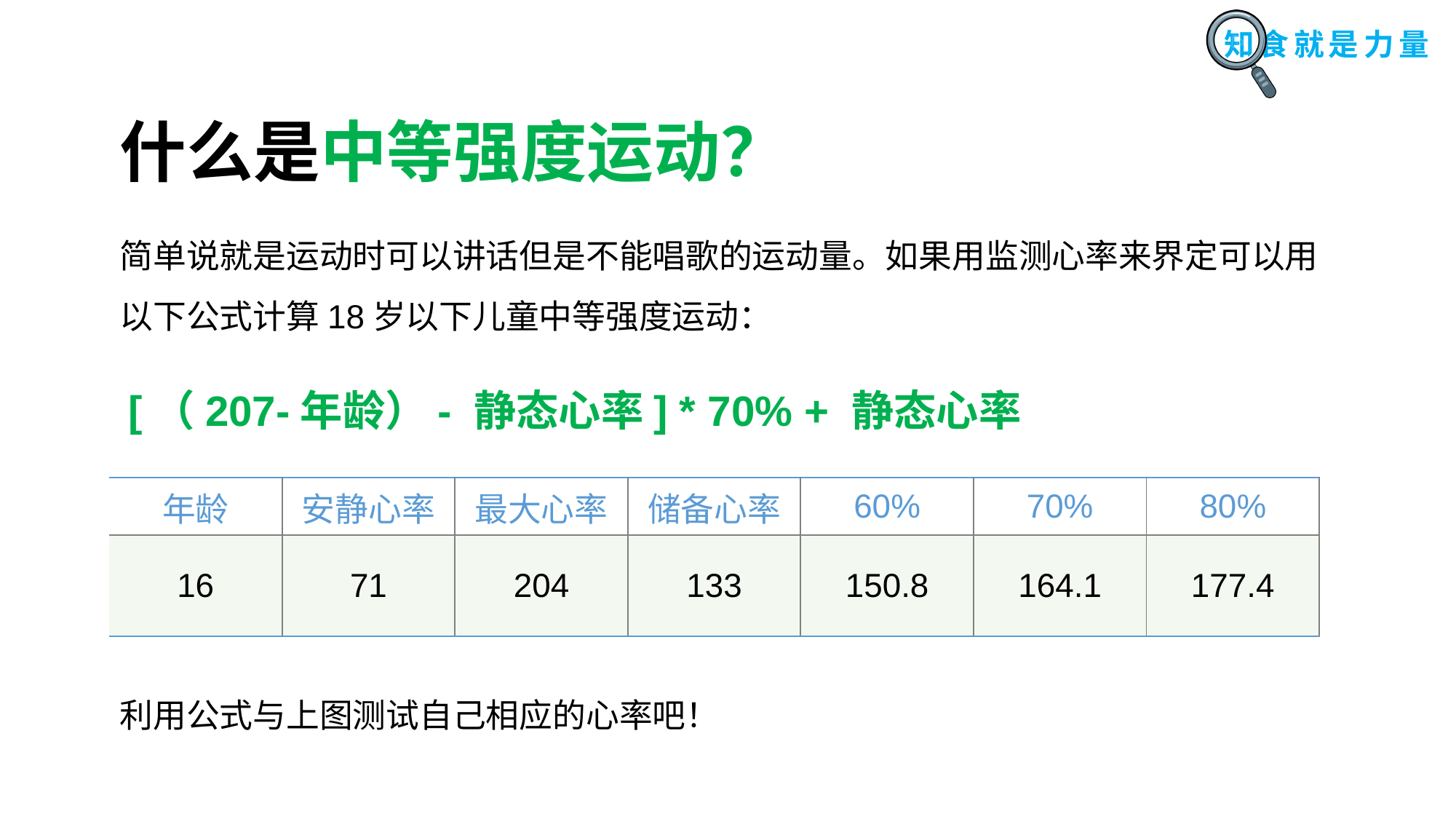

什么是中等强度运动？
简单说就是运动时可以讲话但是不能唱歌的运动量。如果用监测心率来界定可以用以下公式计算18岁以下儿童中等强度运动：
[（207-年龄）- 静态心率] * 70% + 静态心率
| 年龄 | 安静心率 | 最大心率 | 储备心率 | 60% | 70% | 80% |
| --- | --- | --- | --- | --- | --- | --- |
| 16 | 71 | 204 | 133 | 150.8 | 164.1 | 177.4 |
利用公式与上图测试自己相应的心率吧！